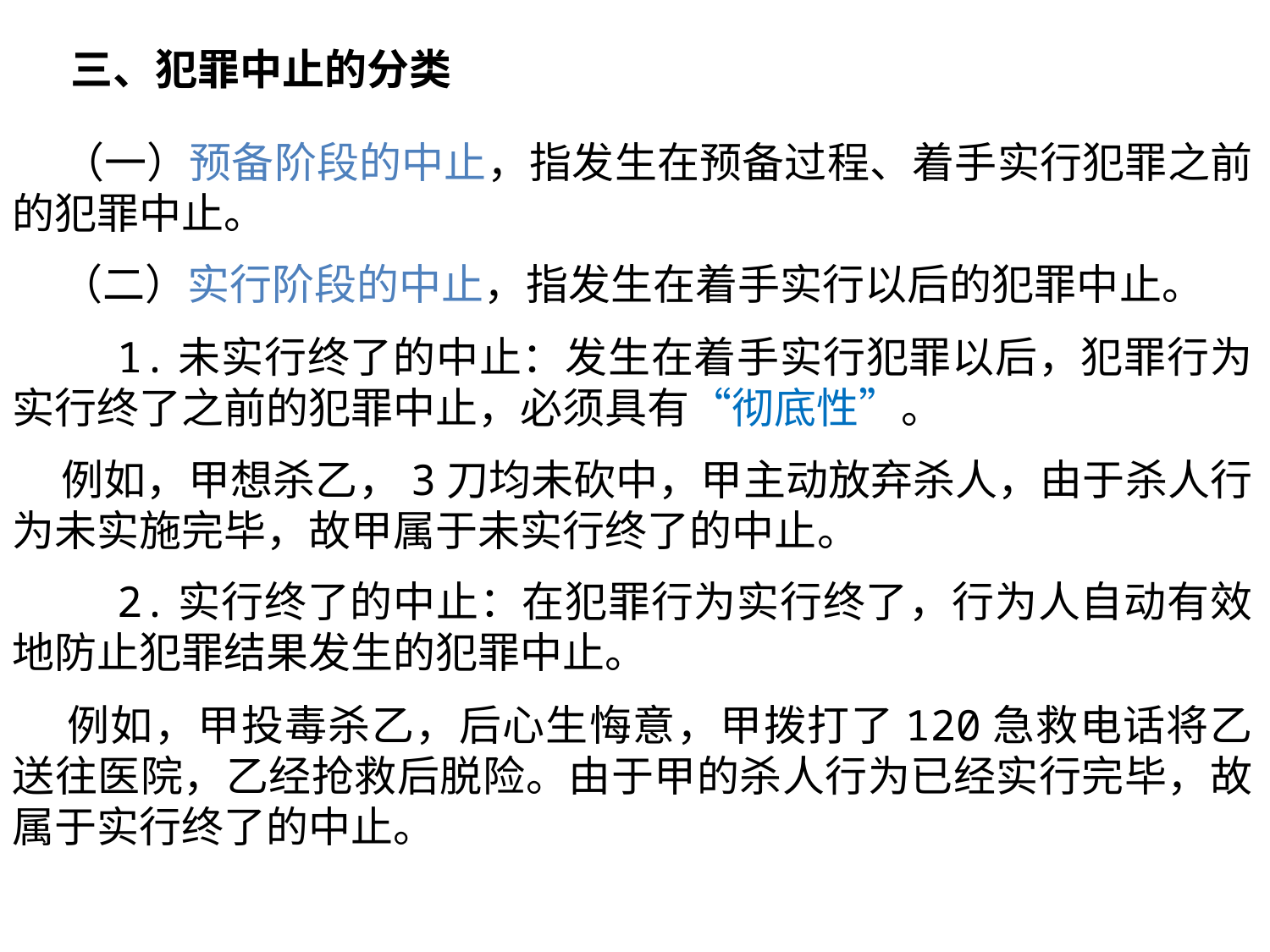

三、犯罪中止的分类

    （一）预备阶段的中止，指发生在预备过程、着手实行犯罪之前的犯罪中止。

    （二）实行阶段的中止，指发生在着手实行以后的犯罪中止。

    1.未实行终了的中止：发生在着手实行犯罪以后，犯罪行为实行终了之前的犯罪中止，必须具有“彻底性”。

    例如，甲想杀乙，3刀均未砍中，甲主动放弃杀人，由于杀人行为未实施完毕，故甲属于未实行终了的中止。

    2.实行终了的中止：在犯罪行为实行终了，行为人自动有效地防止犯罪结果发生的犯罪中止。

    例如，甲投毒杀乙，后心生悔意，甲拨打了120急救电话将乙送往医院，乙经抢救后脱险。由于甲的杀人行为已经实行完毕，故属于实行终了的中止。